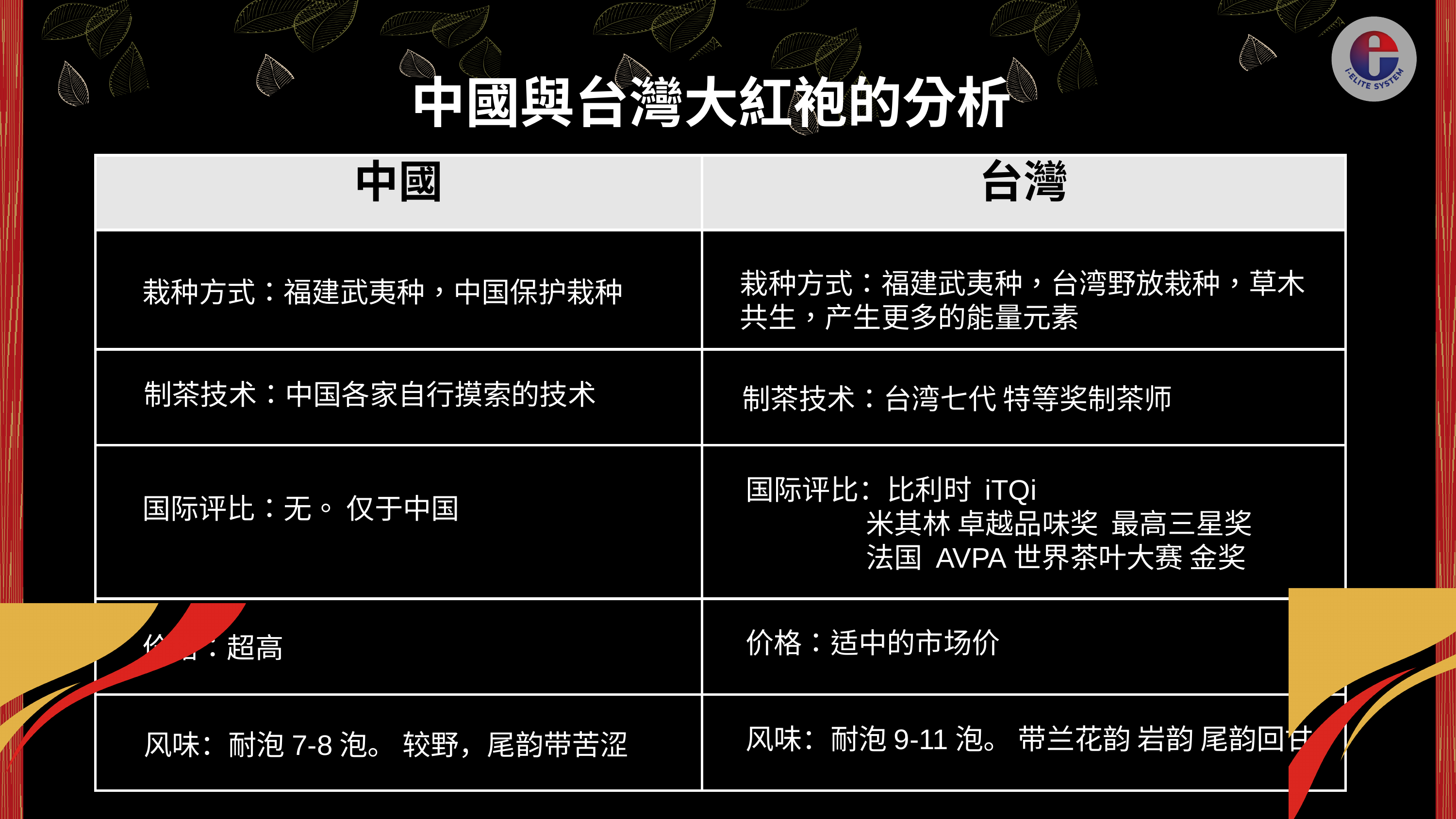

中國與台灣大紅袍的分析
| 中國 | 台灣 |
| --- | --- |
|  |  |
|  |  |
|  |  |
|  |  |
|  |  |
栽种方式：福建武夷种，台湾野放栽种，草木
共生，产生更多的能量元素
栽种方式：福建武夷种，中国保护栽种

制茶技术：中国各家自行摸索的技术
制茶技术：台湾七代 特等奖制茶师
国际评比：比利时 iTQi
                  米其林 卓越品味奖  最高三星奖
                  法国 AVPA世界茶叶大赛 金奖
国际评比：无。 仅于中国

价格：适中的市场价
价格：超高
风味：耐泡9-11泡。 带兰花韵 岩韵 尾韵回甘
风味：耐泡7-8泡。 较野，尾韵带苦涩